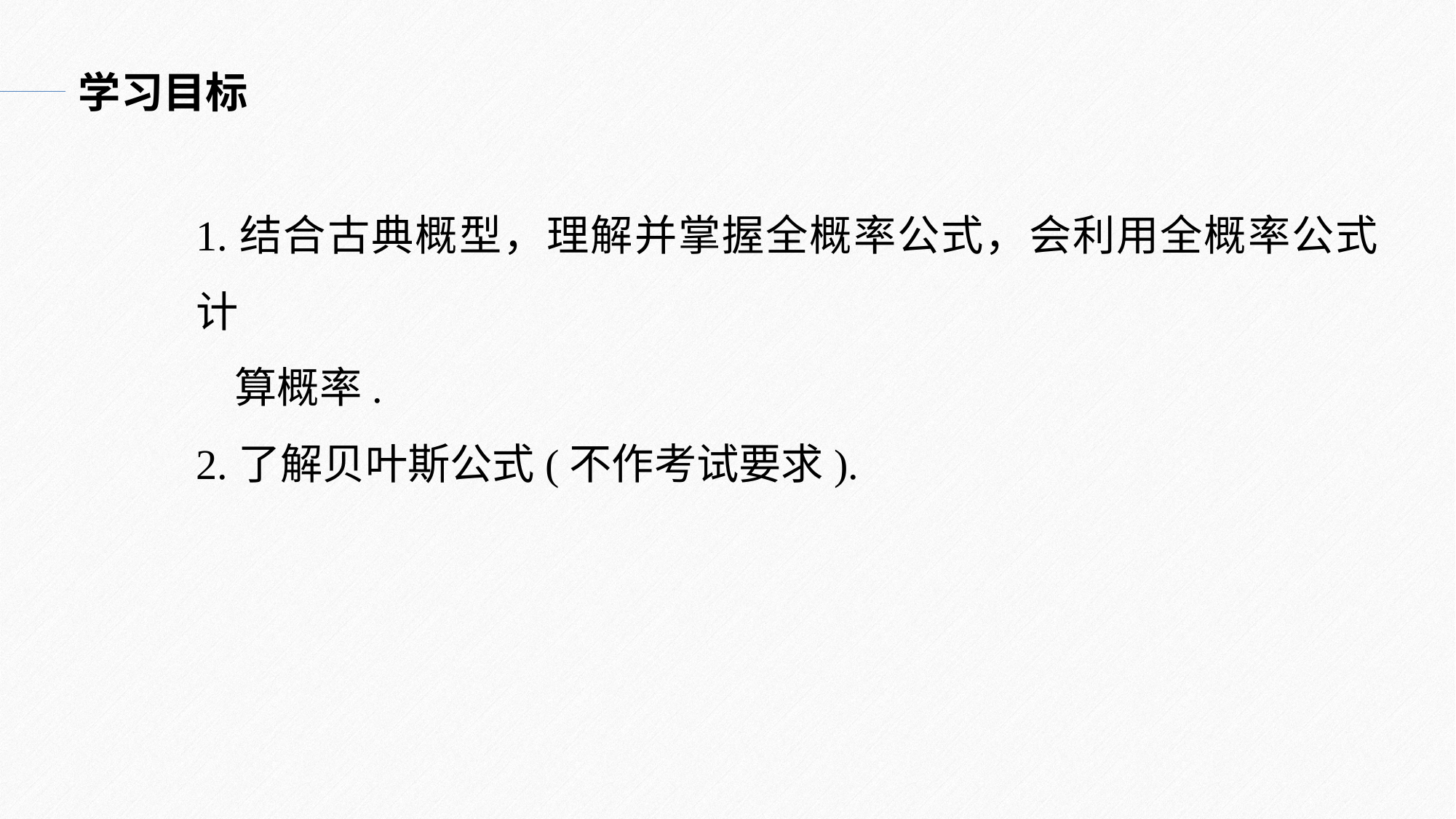

学习目标
1.结合古典概型，理解并掌握全概率公式，会利用全概率公式计
   算概率.
2.了解贝叶斯公式(不作考试要求).